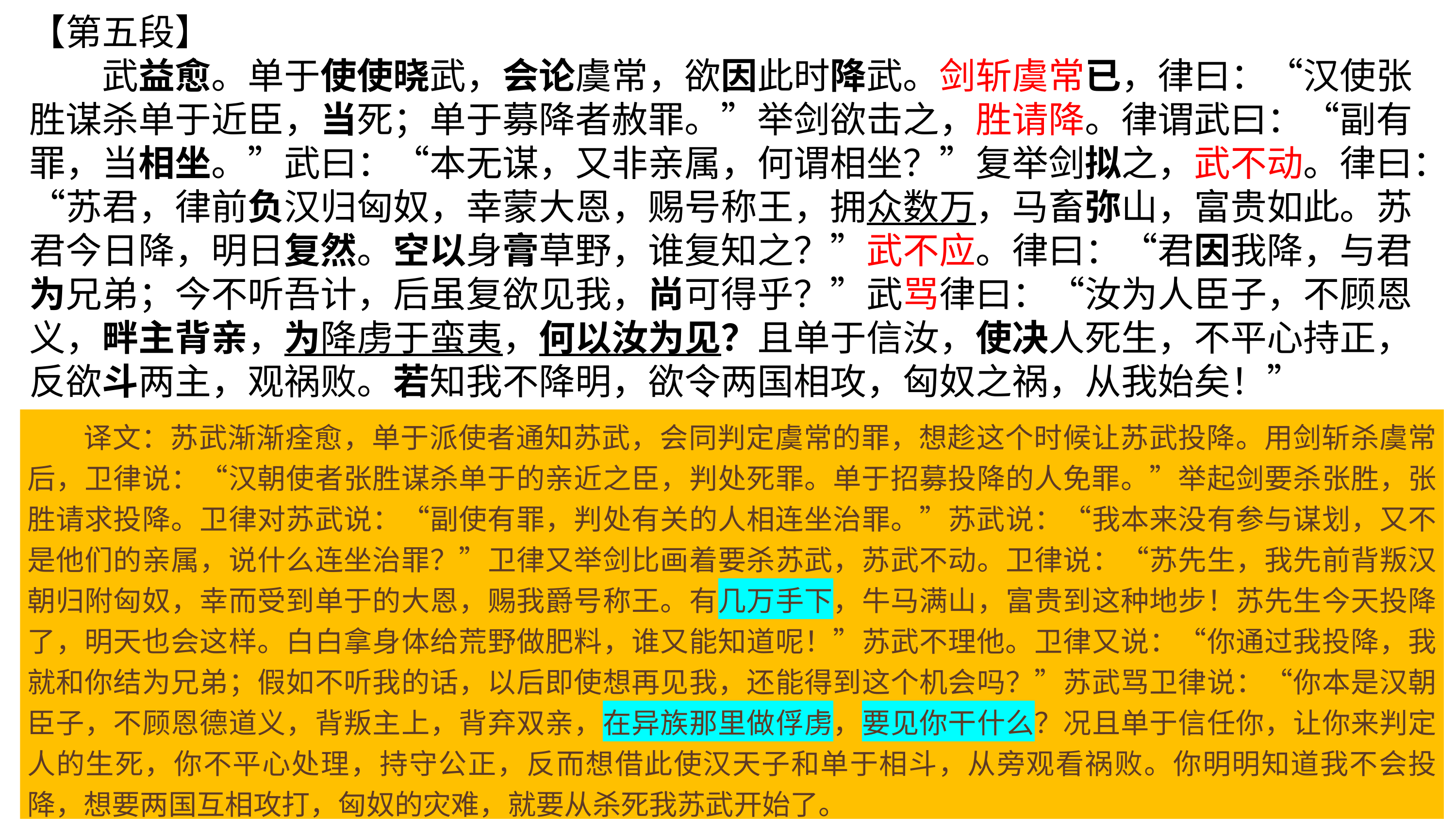

【第五段】
武益愈。单于使使晓武，会论虞常，欲因此时降武。剑斩虞常已，律曰：“汉使张胜谋杀单于近臣，当死；单于募降者赦罪。”举剑欲击之，胜请降。律谓武曰：“副有罪，当相坐。”武曰：“本无谋，又非亲属，何谓相坐？”复举剑拟之，武不动。律曰：“苏君，律前负汉归匈奴，幸蒙大恩，赐号称王，拥众数万，马畜弥山，富贵如此。苏君今日降，明日复然。空以身膏草野，谁复知之？”武不应。律曰：“君因我降，与君为兄弟；今不听吾计，后虽复欲见我，尚可得乎？”武骂律曰：“汝为人臣子，不顾恩义，畔主背亲，为降虏于蛮夷，何以汝为见？且单于信汝，使决人死生，不平心持正，反欲斗两主，观祸败。若知我不降明，欲令两国相攻，匈奴之祸，从我始矣！”
译文：苏武渐渐痊愈，单于派使者通知苏武，会同判定虞常的罪，想趁这个时候让苏武投降。用剑斩杀虞常后，卫律说：“汉朝使者张胜谋杀单于的亲近之臣，判处死罪。单于招募投降的人免罪。”举起剑要杀张胜，张胜请求投降。卫律对苏武说：“副使有罪，判处有关的人相连坐治罪。”苏武说：“我本来没有参与谋划，又不是他们的亲属，说什么连坐治罪？”卫律又举剑比画着要杀苏武，苏武不动。卫律说：“苏先生，我先前背叛汉朝归附匈奴，幸而受到单于的大恩，赐我爵号称王。有几万手下，牛马满山，富贵到这种地步！苏先生今天投降了，明天也会这样。白白拿身体给荒野做肥料，谁又能知道呢！”苏武不理他。卫律又说：“你通过我投降，我就和你结为兄弟；假如不听我的话，以后即使想再见我，还能得到这个机会吗？”苏武骂卫律说：“你本是汉朝臣子，不顾恩德道义，背叛主上，背弃双亲，在异族那里做俘虏，要见你干什么？况且单于信任你，让你来判定人的生死，你不平心处理，持守公正，反而想借此使汉天子和单于相斗，从旁观看祸败。你明明知道我不会投降，想要两国互相攻打，匈奴的灾难，就要从杀死我苏武开始了。